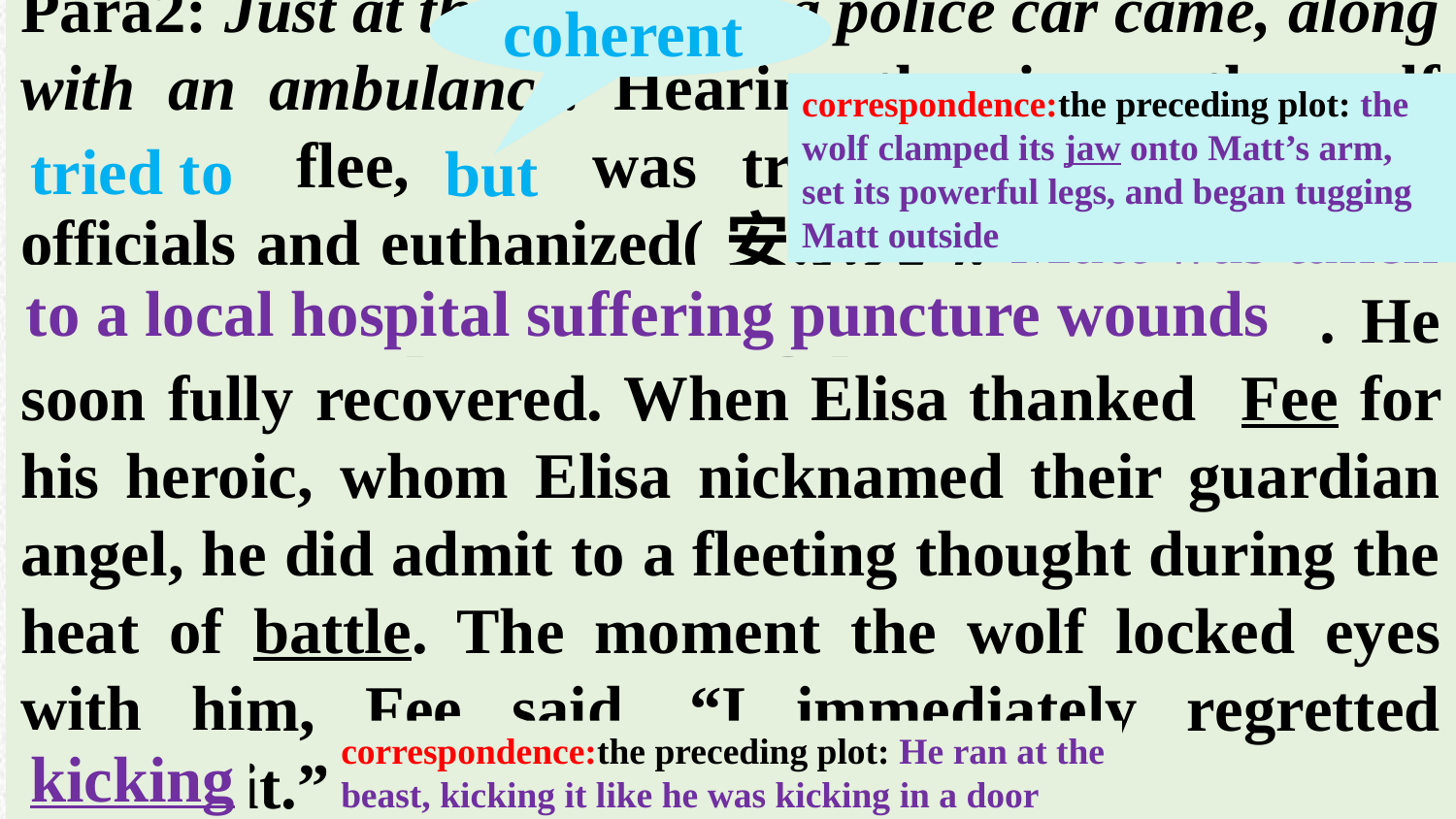

Para2: Just at that moment, a police car came, along with an ambulance. Hearing the sirens, the wolf tried to flee, but was tracked down by park officials and euthanized(安乐死). Matt was taken to a local hospital suffering puncture wounds. He soon fully recovered. When Elisa thanked  Fee for his heroic, whom Elisa nicknamed their guardian angel, he did admit to a fleeting thought during the heat of battle. The moment the wolf locked eyes with him, Fee said, “I immediately regretted kicking it.”
coherent
correspondence:the preceding plot: the wolf clamped its jaw onto Matt’s arm, set its powerful legs, and began tugging Matt outside
tried to
but
Matt was taken
to a local hospital suffering puncture wounds
correspondence:the preceding plot: He ran at the beast, kicking it like he was kicking in a door
kicking